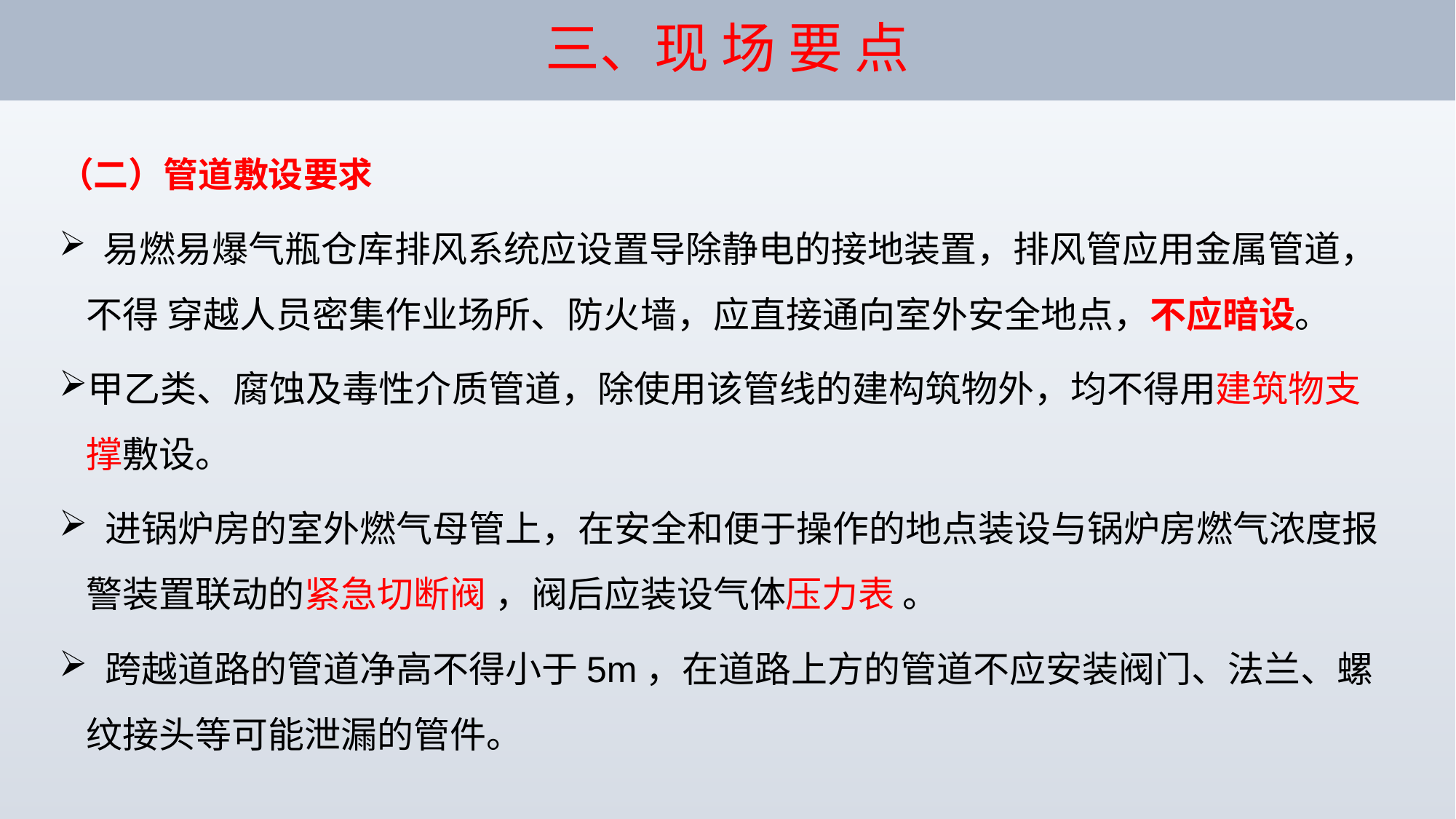

# 三、现 场 要 点
（二）管道敷设要求
 易燃易爆气瓶仓库排风系统应设置导除静电的接地装置，排风管应用金属管道，不得 穿越人员密集作业场所、防火墙，应直接通向室外安全地点，不应暗设。
甲乙类、腐蚀及毒性介质管道，除使用该管线的建构筑物外，均不得用建筑物支撑敷设。
 进锅炉房的室外燃气母管上，在安全和便于操作的地点装设与锅炉房燃气浓度报警装置联动的紧急切断阀 ，阀后应装设气体压力表 。
 跨越道路的管道净高不得小于5m，在道路上方的管道不应安装阀门、法兰、螺纹接头等可能泄漏的管件。